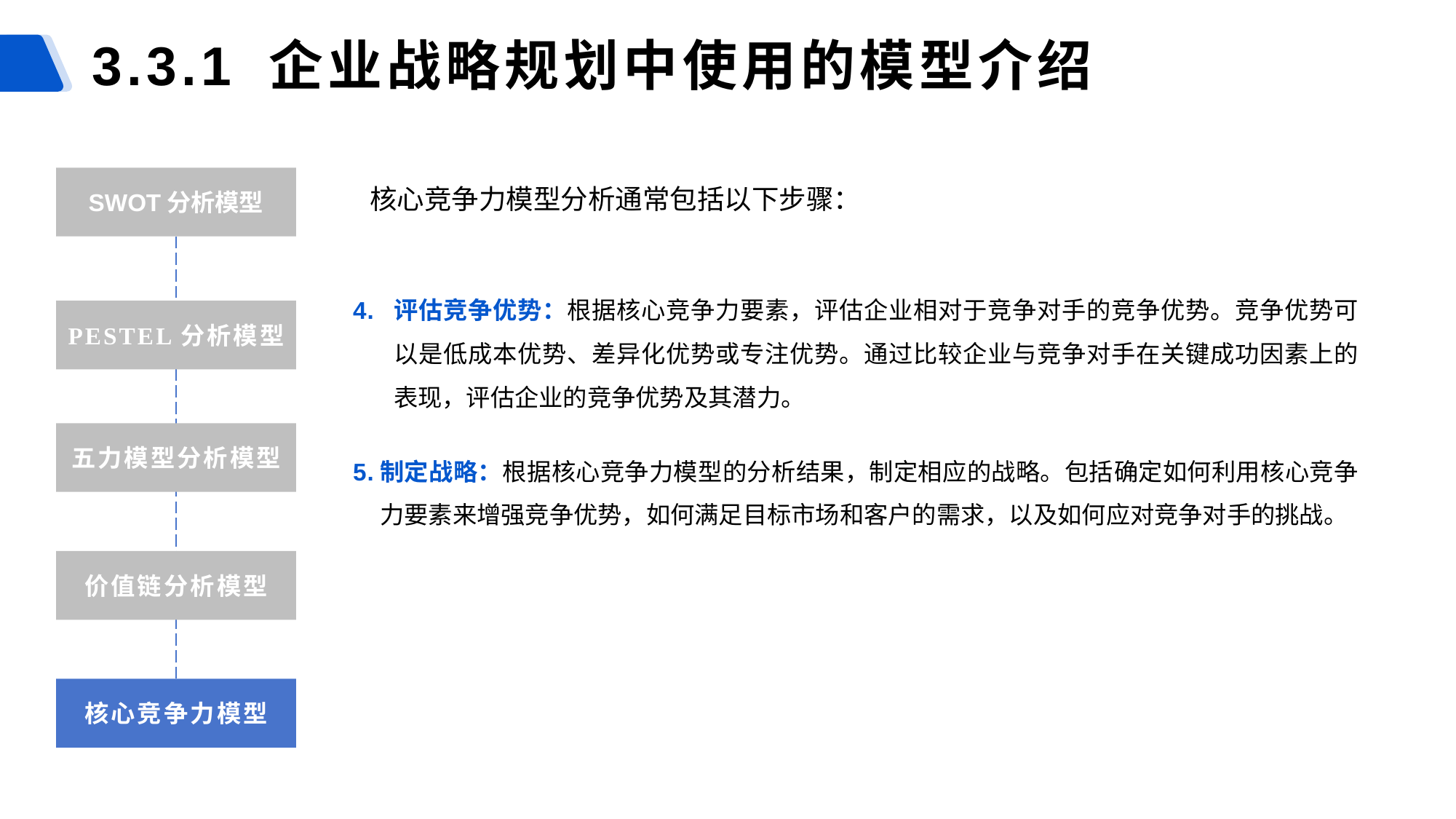

3.3.1 企业战略规划中使用的模型介绍
SWOT分析模型
核心竞争力模型分析通常包括以下步骤：
评估竞争优势：根据核心竞争力要素，评估企业相对于竞争对手的竞争优势。竞争优势可以是低成本优势、差异化优势或专注优势。通过比较企业与竞争对手在关键成功因素上的表现，评估企业的竞争优势及其潜力。
制定战略：根据核心竞争力模型的分析结果，制定相应的战略。包括确定如何利用核心竞争力要素来增强竞争优势，如何满足目标市场和客户的需求，以及如何应对竞争对手的挑战。

PESTEL分析模型
五力模型分析模型
价值链分析模型
核心竞争力模型